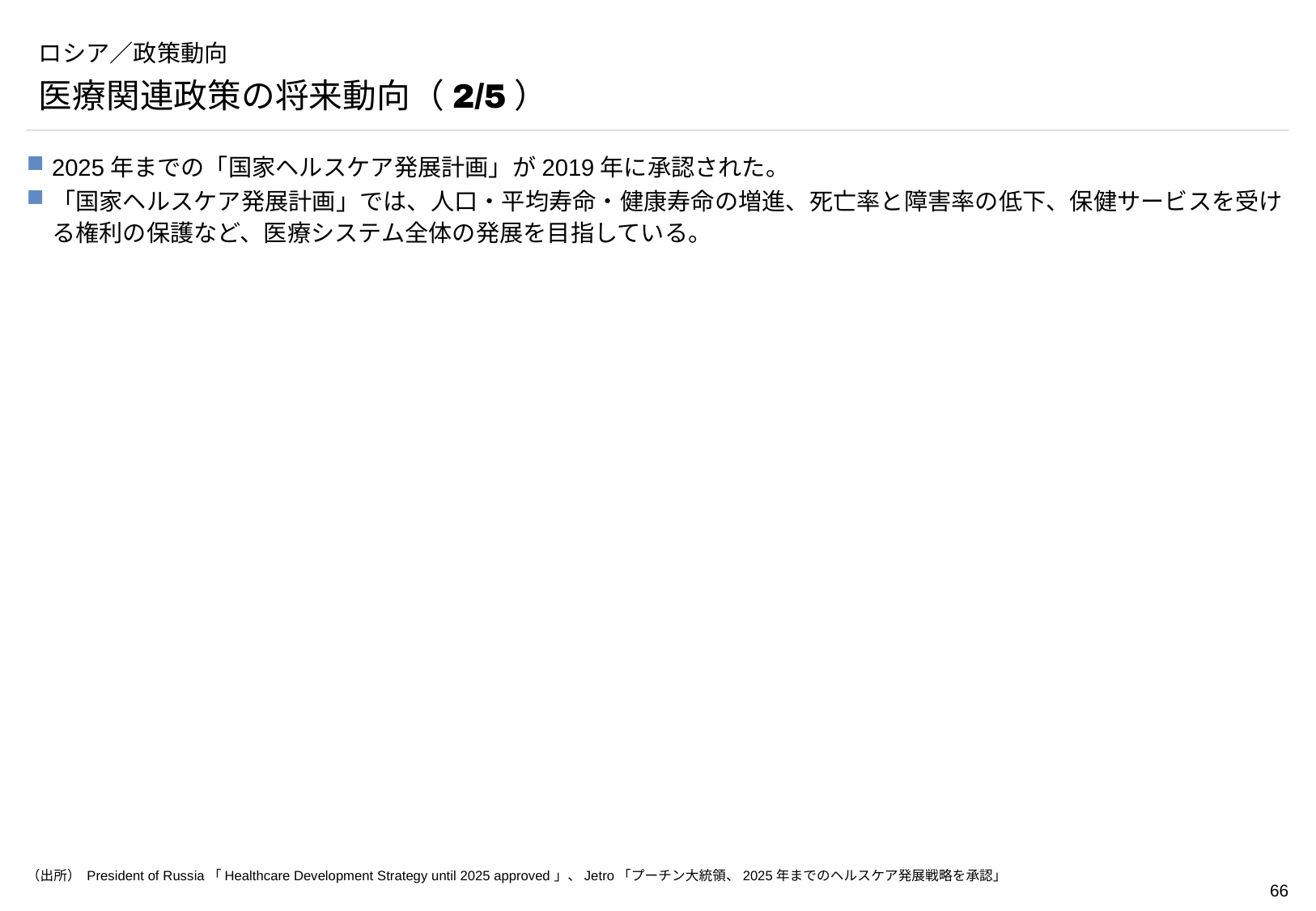

# ロシア／政策動向
医療関連政策の将来動向（2/5）
2025年までの「国家ヘルスケア発展計画」が2019年に承認された。
「国家ヘルスケア発展計画」では、人口・平均寿命・健康寿命の増進、死亡率と障害率の低下、保健サービスを受ける権利の保護など、医療システム全体の発展を目指している。

（出所） President of Russia「Healthcare Development Strategy until 2025 approved」、Jetro「プーチン大統領、2025年までのヘルスケア発展戦略を承認」